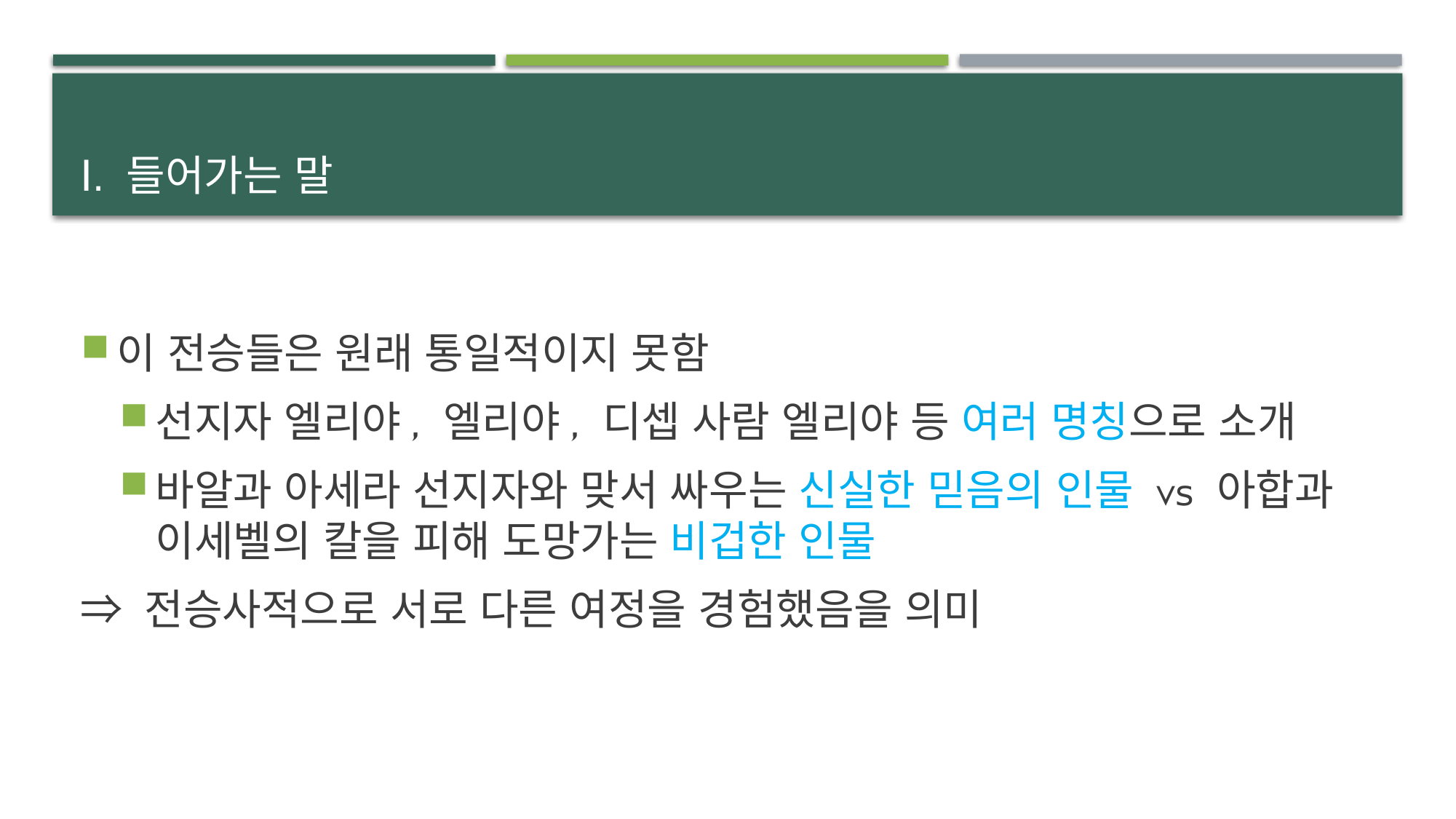

# Ⅰ. 들어가는 말
이 전승들은 원래 통일적이지 못함
선지자 엘리야, 엘리야, 디셉 사람 엘리야 등 여러 명칭으로 소개
바알과 아세라 선지자와 맞서 싸우는 신실한 믿음의 인물 vs 아합과 이세벨의 칼을 피해 도망가는 비겁한 인물
⇒ 전승사적으로 서로 다른 여정을 경험했음을 의미